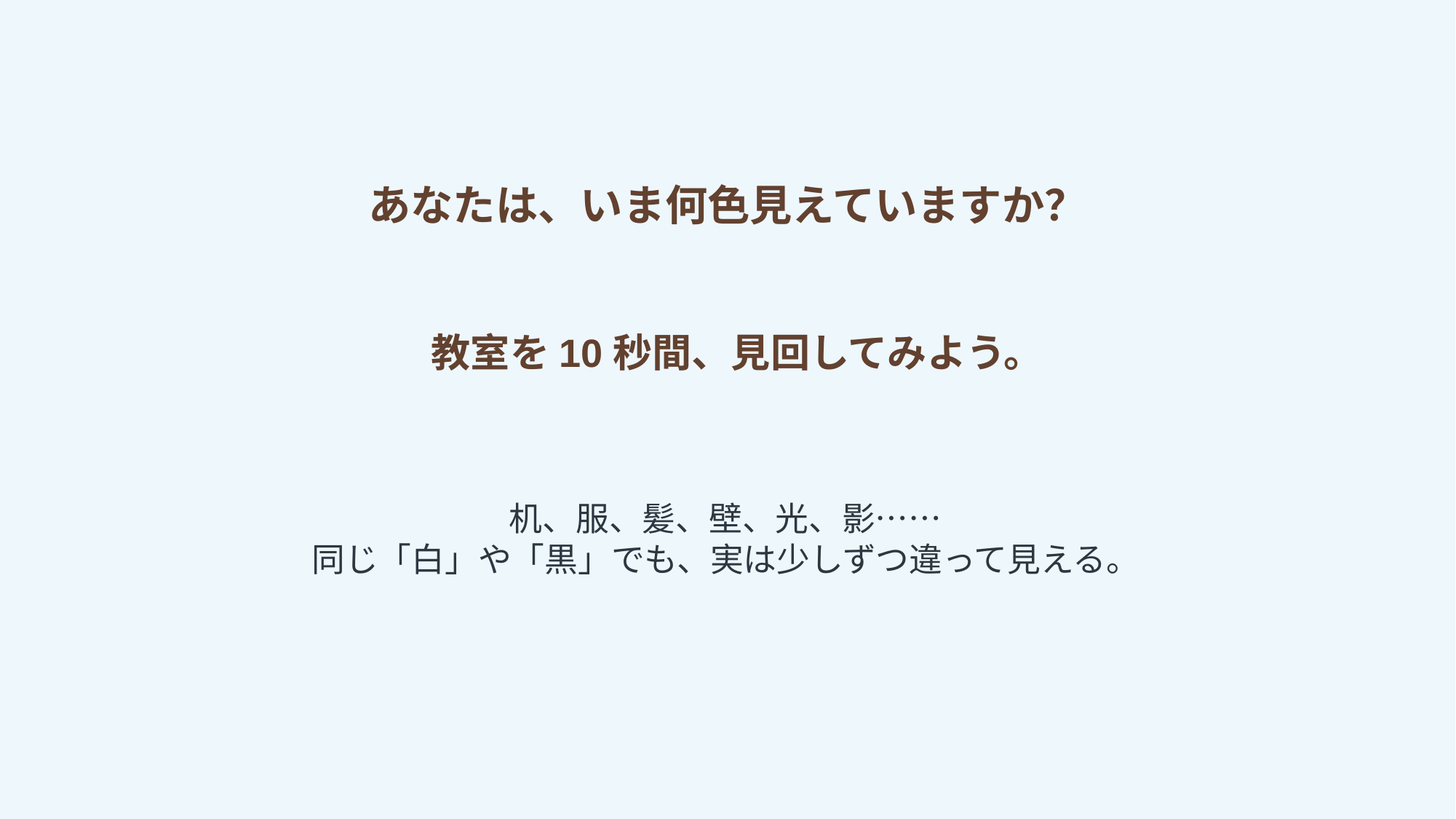

あなたは、いま何色見えていますか？
教室を10秒間、見回してみよう。
机、服、髪、壁、光、影……
同じ「白」や「黒」でも、実は少しずつ違って見える。